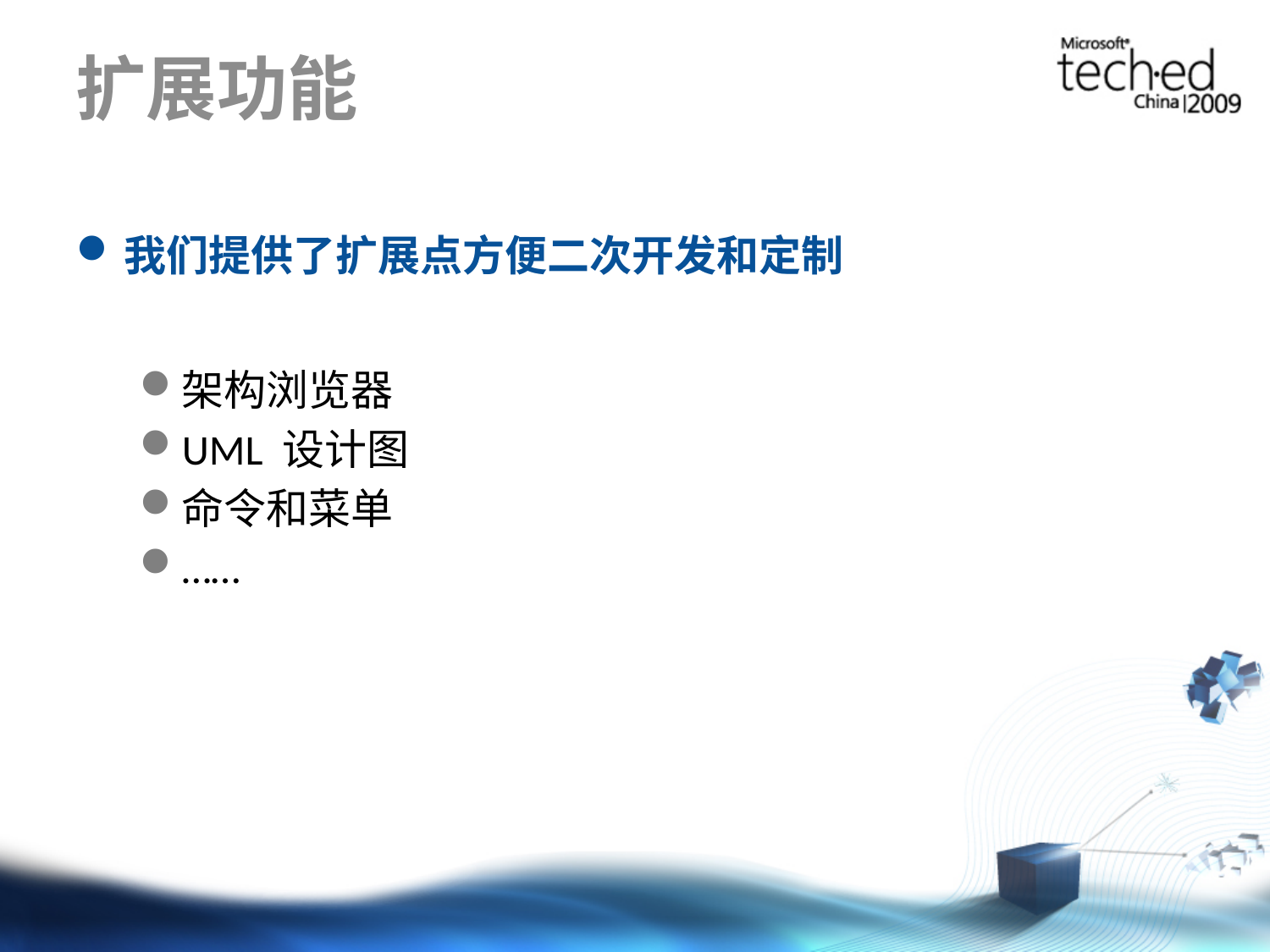

# 扩展功能
我们提供了扩展点方便二次开发和定制

架构浏览器
UML 设计图
命令和菜单
……